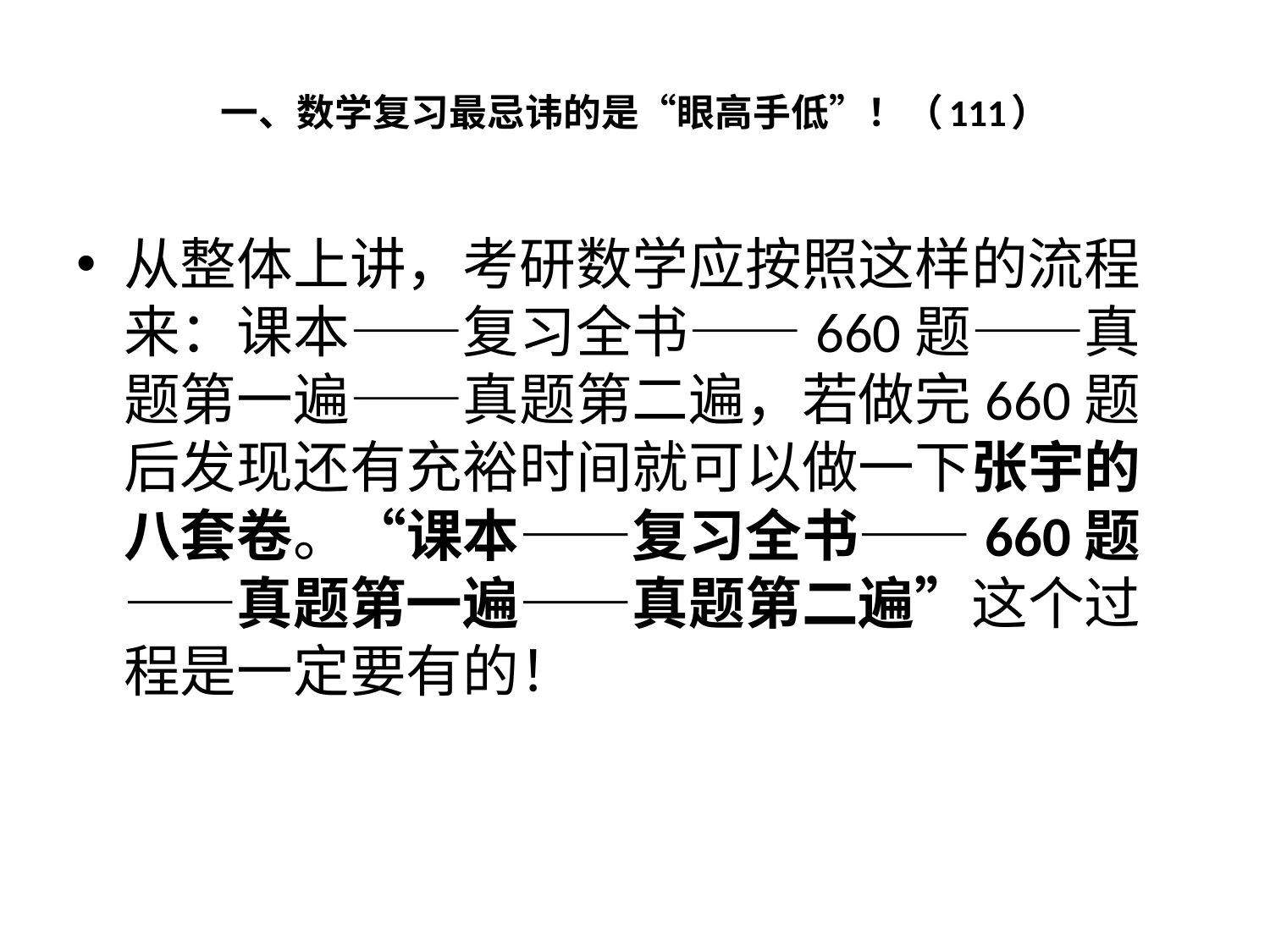

# 一、数学复习最忌讳的是“眼高手低”！（111）
从整体上讲，考研数学应按照这样的流程来：课本——复习全书——660题——真题第一遍——真题第二遍，若做完660题后发现还有充裕时间就可以做一下张宇的八套卷。“课本——复习全书——660题——真题第一遍——真题第二遍”这个过程是一定要有的！